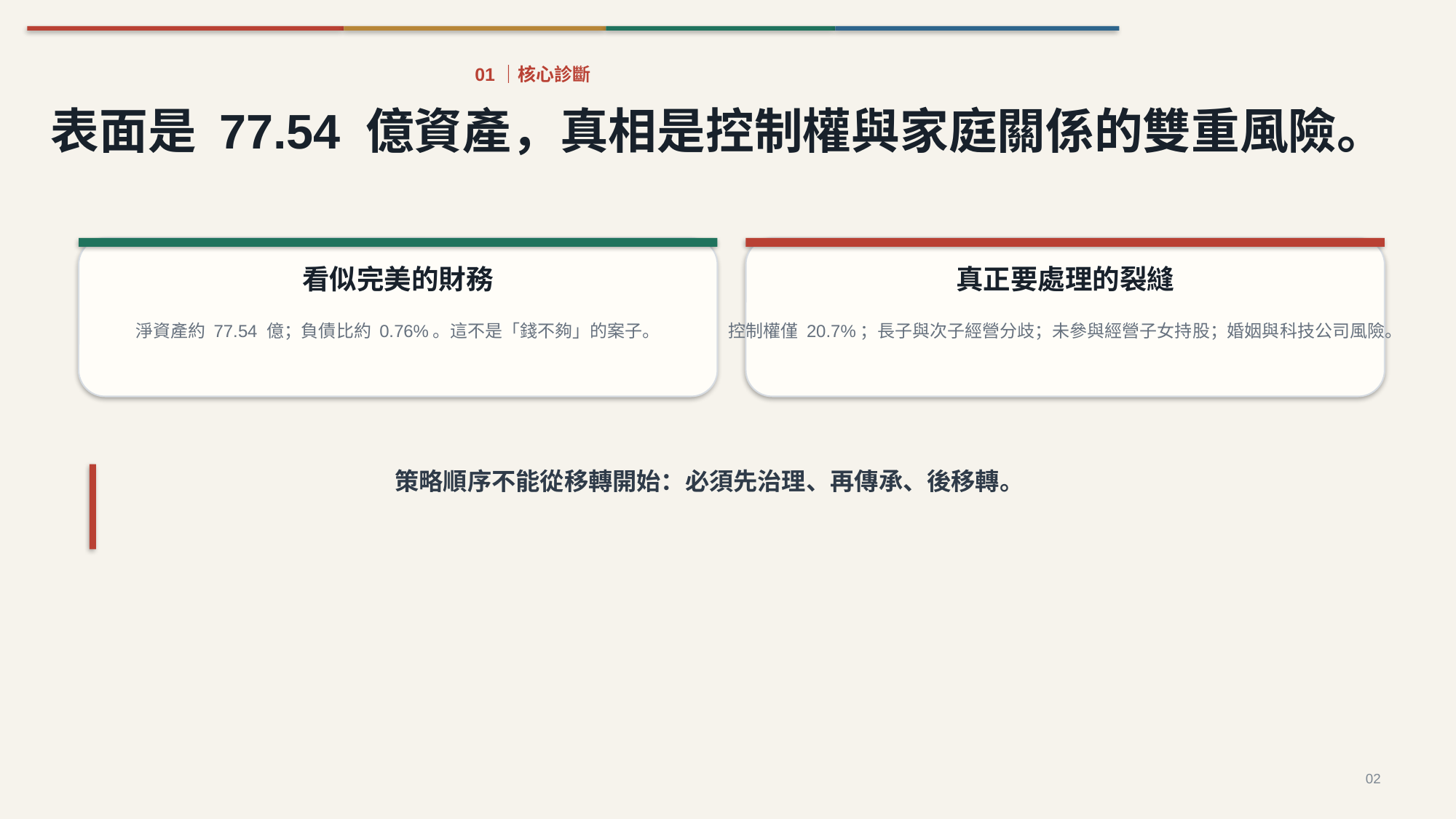

01｜核心診斷
表面是 77.54 億資產，真相是控制權與家庭關係的雙重風險。

看似完美的財務
真正要處理的裂縫
淨資產約 77.54 億；負債比約 0.76%。這不是「錢不夠」的案子。
控制權僅 20.7%；長子與次子經營分歧；未參與經營子女持股；婚姻與科技公司風險。

策略順序不能從移轉開始：必須先治理、再傳承、後移轉。
02